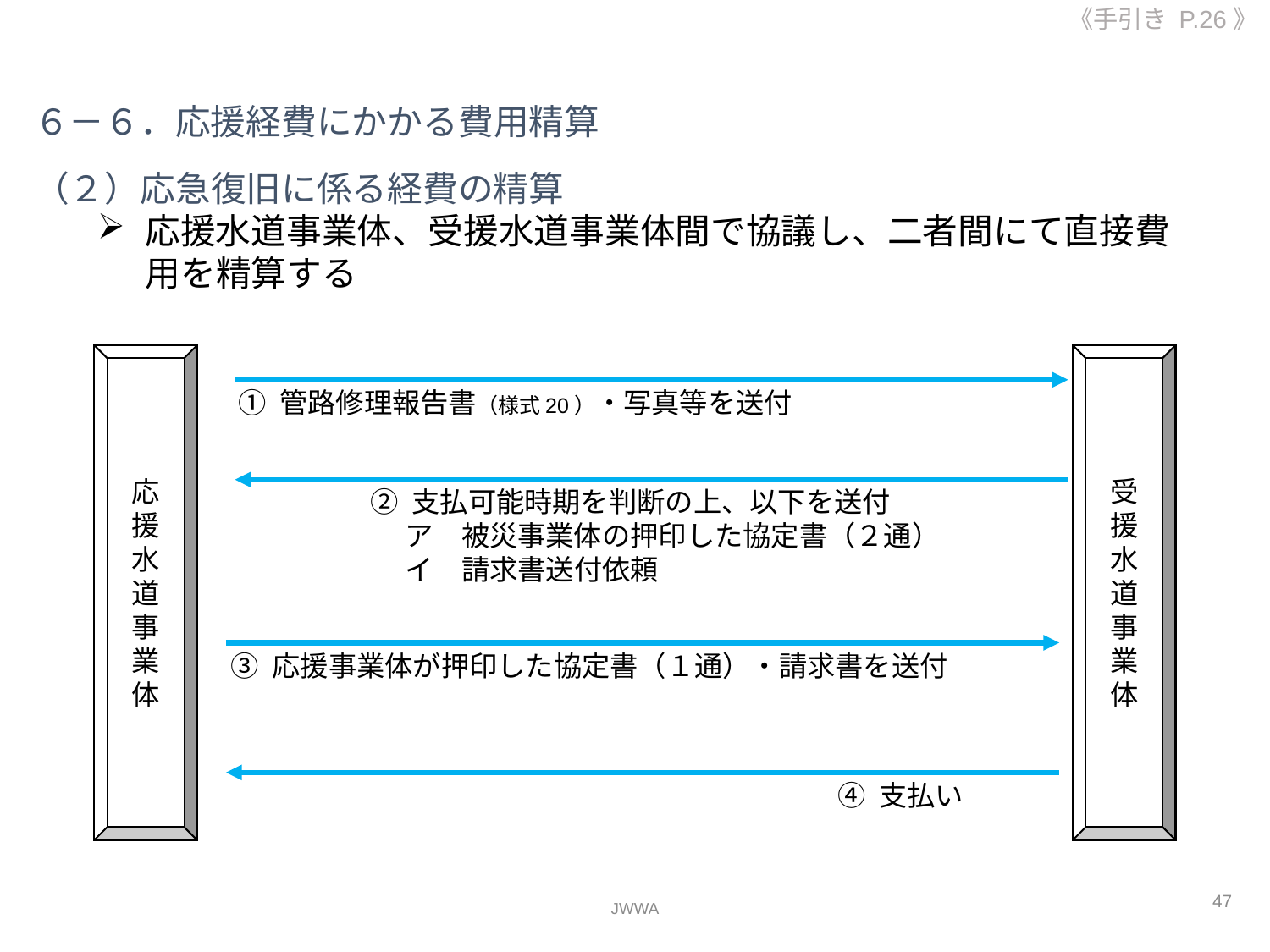

《手引き P.26》
６－６．応援経費にかかる費用精算
（２）応急復旧に係る経費の精算
応援水道事業体、受援水道事業体間で協議し、二者間にて直接費用を精算する

応援水道事業体
受援水道事業体
① 管路修理報告書（様式20）・写真等を送付
② 支払可能時期を判断の上、以下を送付
　 ア　被災事業体の押印した協定書（２通）
　 イ　請求書送付依頼
③ 応援事業体が押印した協定書（１通）・請求書を送付
④ 支払い
47
JWWA